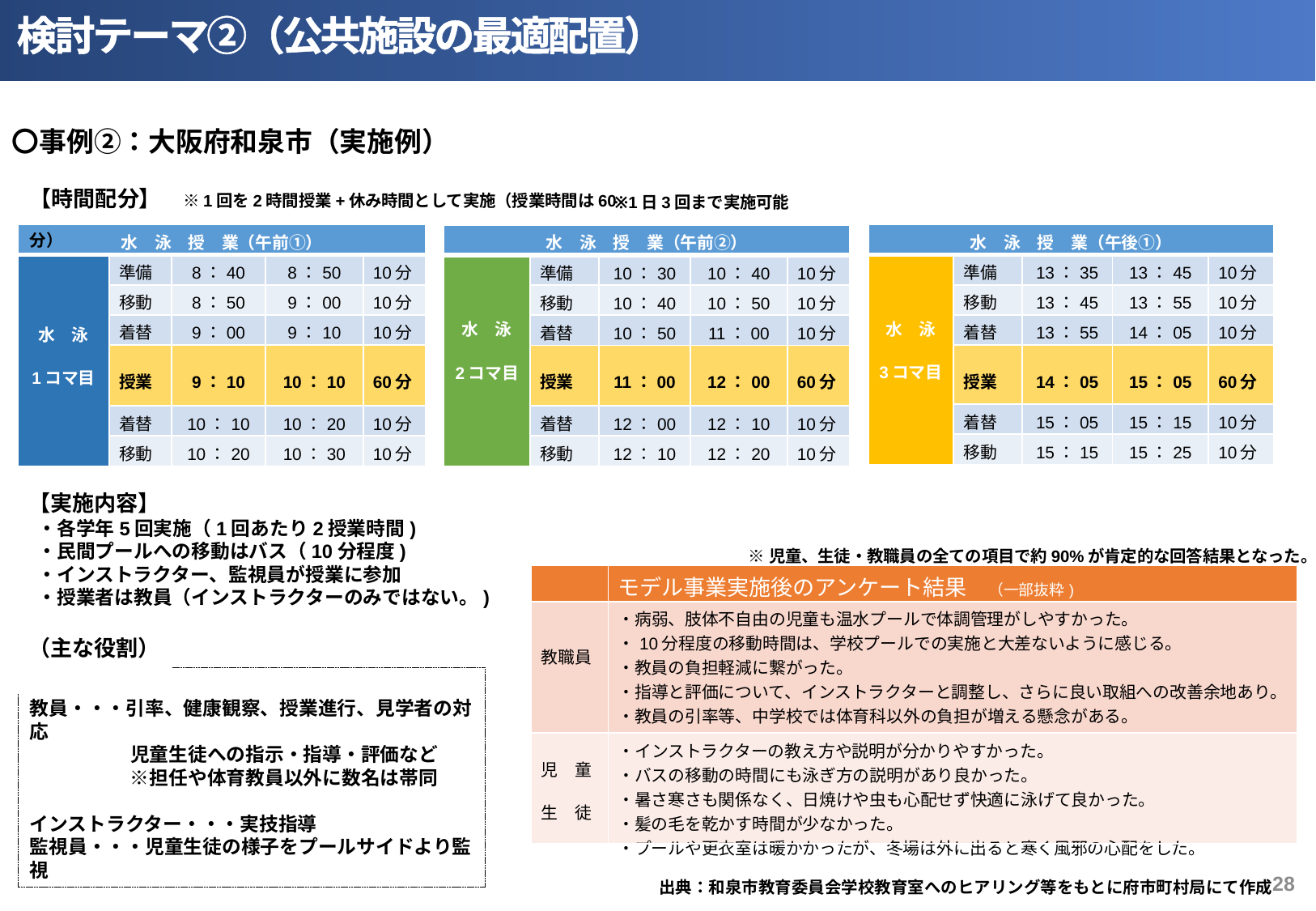

検討テーマ②（公共施設の最適配置）
〇事例➁：大阪府和泉市（実施例）
【時間配分】　※1回を2時間授業+休み時間として実施（授業時間は60分）
※1日3回まで実施可能
| 水　泳　授　業（午前①） |  |  |  |  |
| --- | --- | --- | --- | --- |
| 水　泳 1コマ目 | 準備 | 8：40 | 8：50 | 10分 |
|  | 移動 | 8：50 | 9：00 | 10分 |
|  | 着替 | 9：00 | 9：10 | 10分 |
|  | 授業 | 9：10 | 10：10 | 60分 |
|  | 着替 | 10：10 | 10：20 | 10分 |
|  | 移動 | 10：20 | 10：30 | 10分 |
| 水　泳　授　業（午後①） |  |  |  |  |
| --- | --- | --- | --- | --- |
| 水　泳 3コマ目 | 準備 | 13：35 | 13：45 | 10分 |
|  | 移動 | 13：45 | 13：55 | 10分 |
|  | 着替 | 13：55 | 14：05 | 10分 |
|  | 授業 | 14：05 | 15：05 | 60分 |
|  | 着替 | 15：05 | 15：15 | 10分 |
|  | 移動 | 15：15 | 15：25 | 10分 |
| 水　泳　授　業（午前➁） |  |  |  |  |
| --- | --- | --- | --- | --- |
| 水　泳 2コマ目 | 準備 | 10：30 | 10：40 | 10分 |
|  | 移動 | 10：40 | 10：50 | 10分 |
|  | 着替 | 10：50 | 11：00 | 10分 |
|  | 授業 | 11：00 | 12：00 | 60分 |
|  | 着替 | 12：00 | 12：10 | 10分 |
|  | 移動 | 12：10 | 12：20 | 10分 |
【実施内容】
・各学年5回実施（1回あたり2授業時間)
・民間プールへの移動はバス（10分程度)
・インストラクター、監視員が授業に参加
・授業者は教員（インストラクターのみではない。)
※児童、生徒・教職員の全ての項目で約90%が肯定的な回答結果となった。
|  | モデル事業実施後のアンケート結果　（一部抜粋) |
| --- | --- |
| 教職員 | ・病弱、肢体不自由の児童も温水プールで体調管理がしやすかった。 ・10分程度の移動時間は、学校プールでの実施と大差ないように感じる。 ・教員の負担軽減に繋がった。 ・指導と評価について、インストラクターと調整し、さらに良い取組への改善余地あり。 ・教員の引率等、中学校では体育科以外の負担が増える懸念がある。 ・見学した子どもの補習授業の検討が必要。 |
| 児　童 生　徒 | ・インストラクターの教え方や説明が分かりやすかった。 ・バスの移動の時間にも泳ぎ方の説明があり良かった。 ・暑さ寒さも関係なく、日焼けや虫も心配せず快適に泳げて良かった。 ・髪の毛を乾かす時間が少なかった。 ・プールや更衣室は暖かかったが、冬場は外に出ると寒く風邪の心配をした。 |
（主な役割）

教員・・・引率、健康観察、授業進行、見学者の対応
　　　　　 児童生徒への指示・指導・評価など
　　　　　 ※担任や体育教員以外に数名は帯同

インストラクター・・・実技指導
監視員・・・児童生徒の様子をプールサイドより監視
28
出典：和泉市教育委員会学校教育室へのヒアリング等をもとに府市町村局にて作成